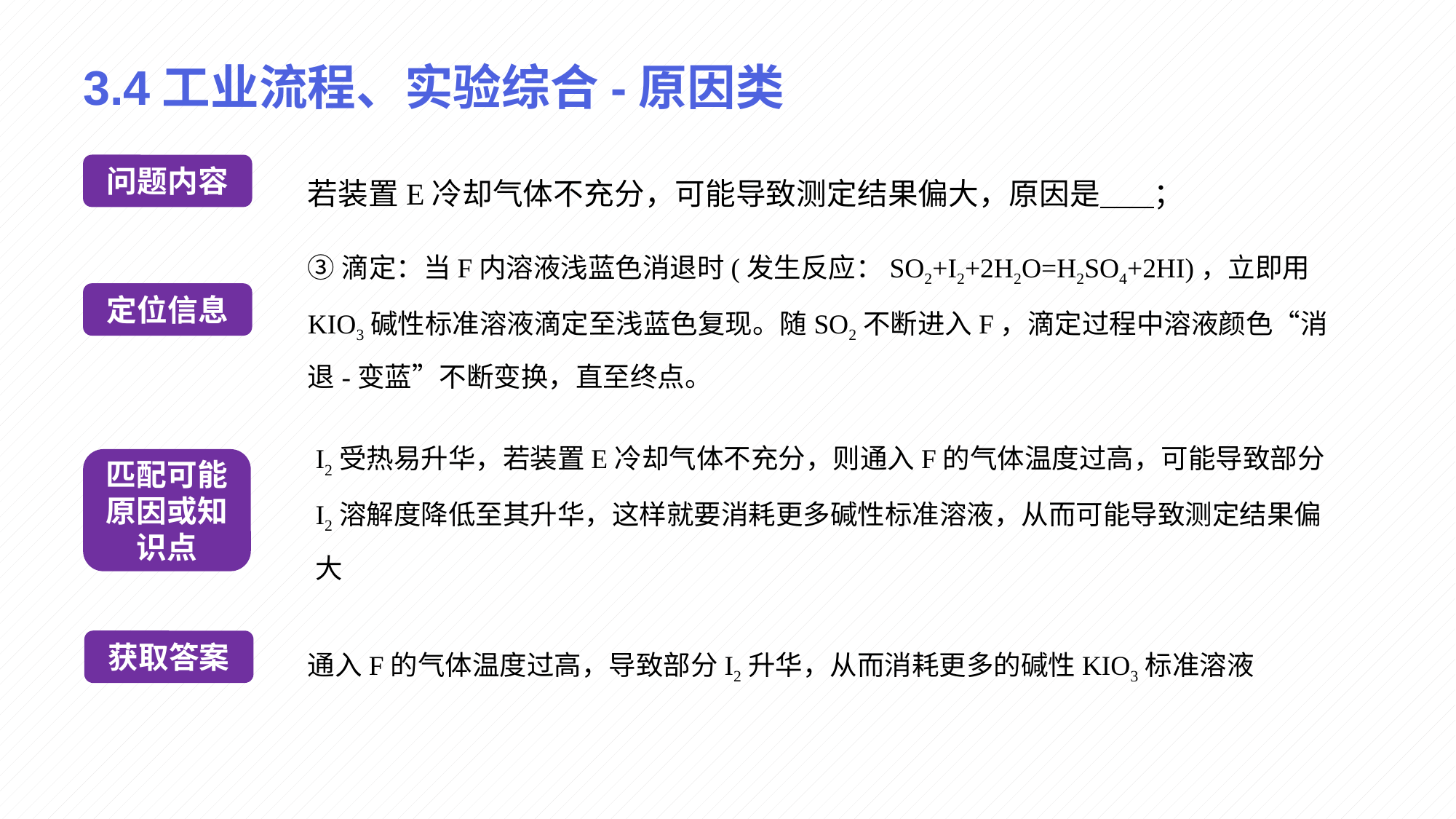

# 3.4工业流程、实验综合-原因类
若装置E冷却气体不充分，可能导致测定结果偏大，原因是       ；
问题内容
③滴定：当F内溶液浅蓝色消退时(发生反应：SO2+I2+2H2O=H2SO4+2HI)，立即用KIO3碱性标准溶液滴定至浅蓝色复现。随SO2不断进入F，滴定过程中溶液颜色“消退-变蓝”不断变换，直至终点。
定位信息
I2受热易升华，若装置E冷却气体不充分，则通入F的气体温度过高，可能导致部分I2溶解度降低至其升华，这样就要消耗更多碱性标准溶液，从而可能导致测定结果偏大
匹配可能原因或知识点
通入F的气体温度过高，导致部分I2升华，从而消耗更多的碱性KIO3标准溶液
获取答案